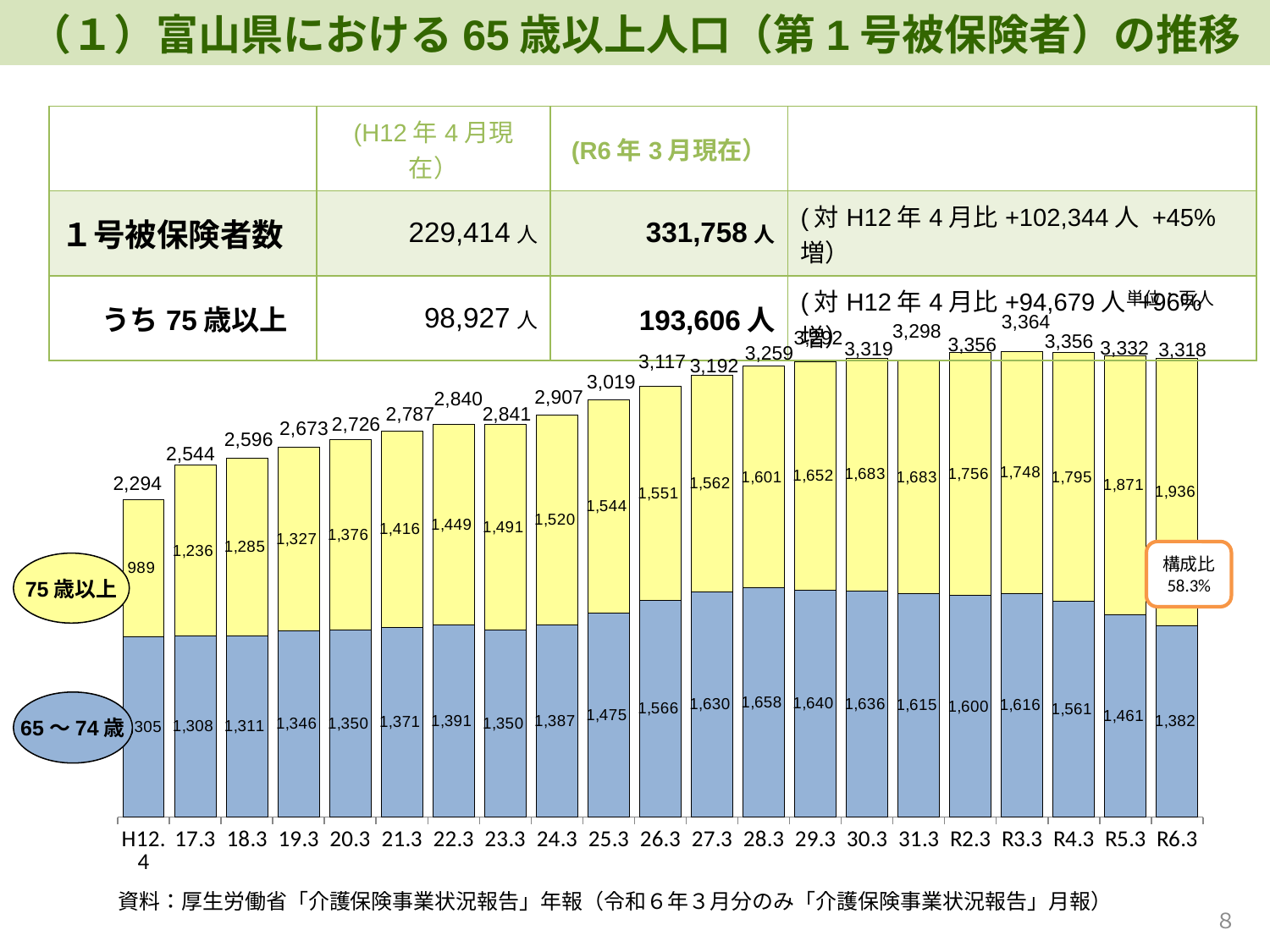

（１）富山県における65歳以上人口（第1号被保険者）の推移
|  | (H12年4月現在） | (R6年3月現在） |  |
| --- | --- | --- | --- |
| １号被保険者数 | 229,414人 | 331,758人 | (対H12年4月比+102,344人 +45%増） |
| うち75歳以上 | 98,927人 | 193,606人 | (対H12年4月比+94,679人 +96%増） |

### Chart

| Category | 65～75歳 | 75歳以上 |
|---|---|---|
| H12.4 | 1305.0 | 989.0 |
| 17.3 | 1308.0 | 1236.0 |
| 18.3 | 1311.0 | 1285.0 |
| 19.3 | 1346.0 | 1327.0 |
| 20.3 | 1350.0 | 1376.0 |
| 21.3 | 1371.0 | 1416.0 |
| 22.3 | 1391.0 | 1449.0 |
| 23.3 | 1350.0 | 1491.0 |
| 24.3 | 1387.0 | 1520.0 |
| 25.3 | 1475.0 | 1544.0 |
| 26.3 | 1566.0 | 1551.0 |
| 27.3 | 1630.0 | 1562.0 |
| 28.3 | 1658.0 | 1601.0 |
| 29.3 | 1640.0 | 1652.0 |
| 30.3 | 1636.0 | 1683.0 |
| 31.3 | 1615.0 | 1683.0 |
| R2.3 | 1600.0 | 1756.0 |
| R3.3 | 1616.0 | 1748.0 |
| R4.3 | 1561.0 | 1795.0 |
| R5.3 | 1461.0 | 1871.0 |
| R6.3 | 1382.0 | 1936.0 |
単位：百人
3,364
3,298
3,292
3,356
3,356
3,332
3,319
3,259
3,117
3,192
3,019
2,907
2,840
2,787
2,841
2,726
2,673
2,596
2,544
2,294
構成比
58.3%
75歳以上
65～74歳
８